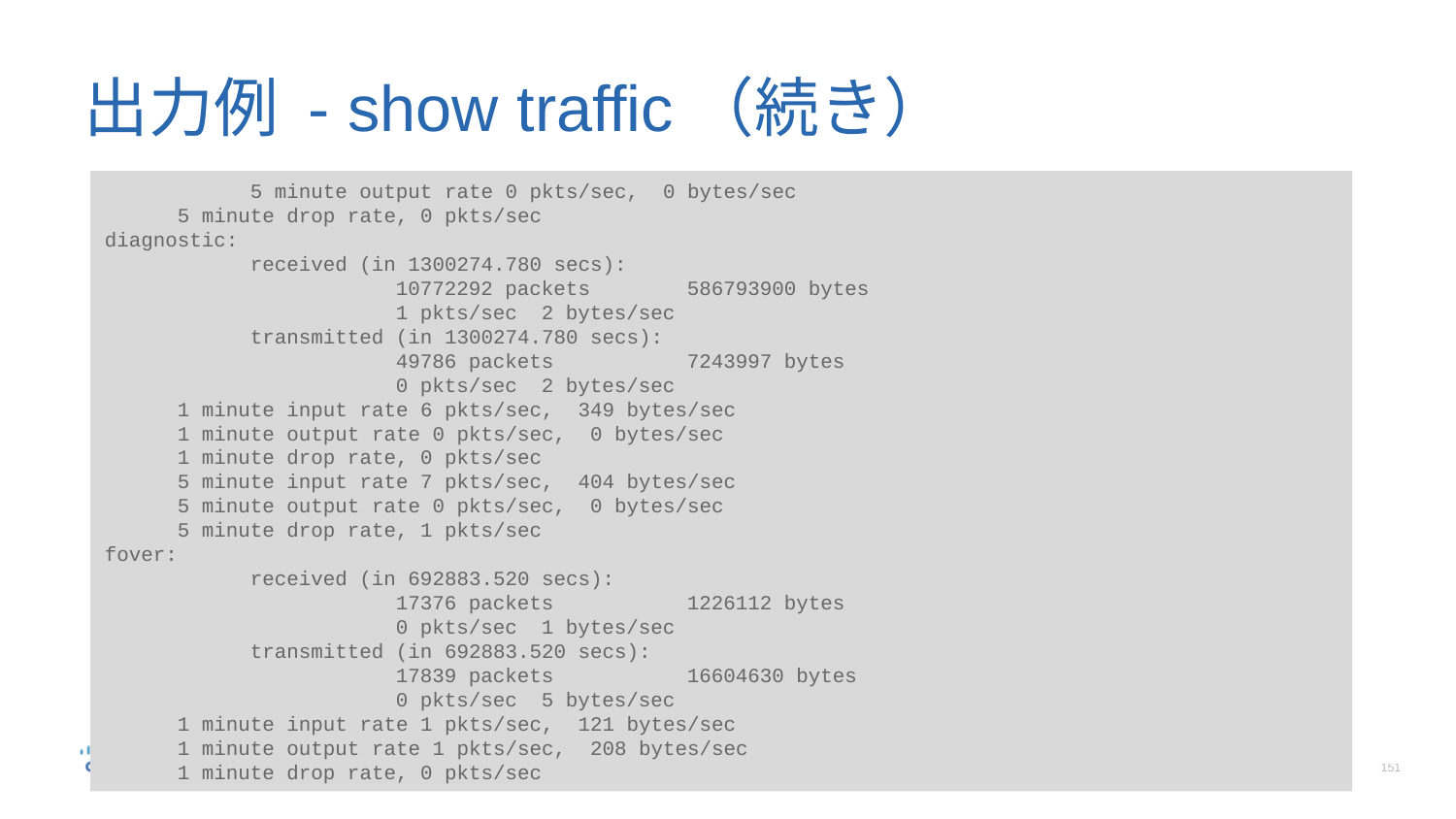

# 出力例 - show traffic（続き）
	5 minute output rate 0 pkts/sec,  0 bytes/sec
      5 minute drop rate, 0 pkts/sec
diagnostic:
	received (in 1300274.780 secs):
		10772292 packets	586793900 bytes
		1 pkts/sec	2 bytes/sec
	transmitted (in 1300274.780 secs):
		49786 packets	7243997 bytes
		0 pkts/sec	2 bytes/sec
      1 minute input rate 6 pkts/sec,  349 bytes/sec
      1 minute output rate 0 pkts/sec,  0 bytes/sec
      1 minute drop rate, 0 pkts/sec
      5 minute input rate 7 pkts/sec,  404 bytes/sec
      5 minute output rate 0 pkts/sec,  0 bytes/sec
      5 minute drop rate, 1 pkts/sec
fover:
	received (in 692883.520 secs):
		17376 packets	1226112 bytes
		0 pkts/sec	1 bytes/sec
	transmitted (in 692883.520 secs):
		17839 packets	16604630 bytes
		0 pkts/sec	5 bytes/sec
      1 minute input rate 1 pkts/sec,  121 bytes/sec
      1 minute output rate 1 pkts/sec,  208 bytes/sec
      1 minute drop rate, 0 pkts/sec